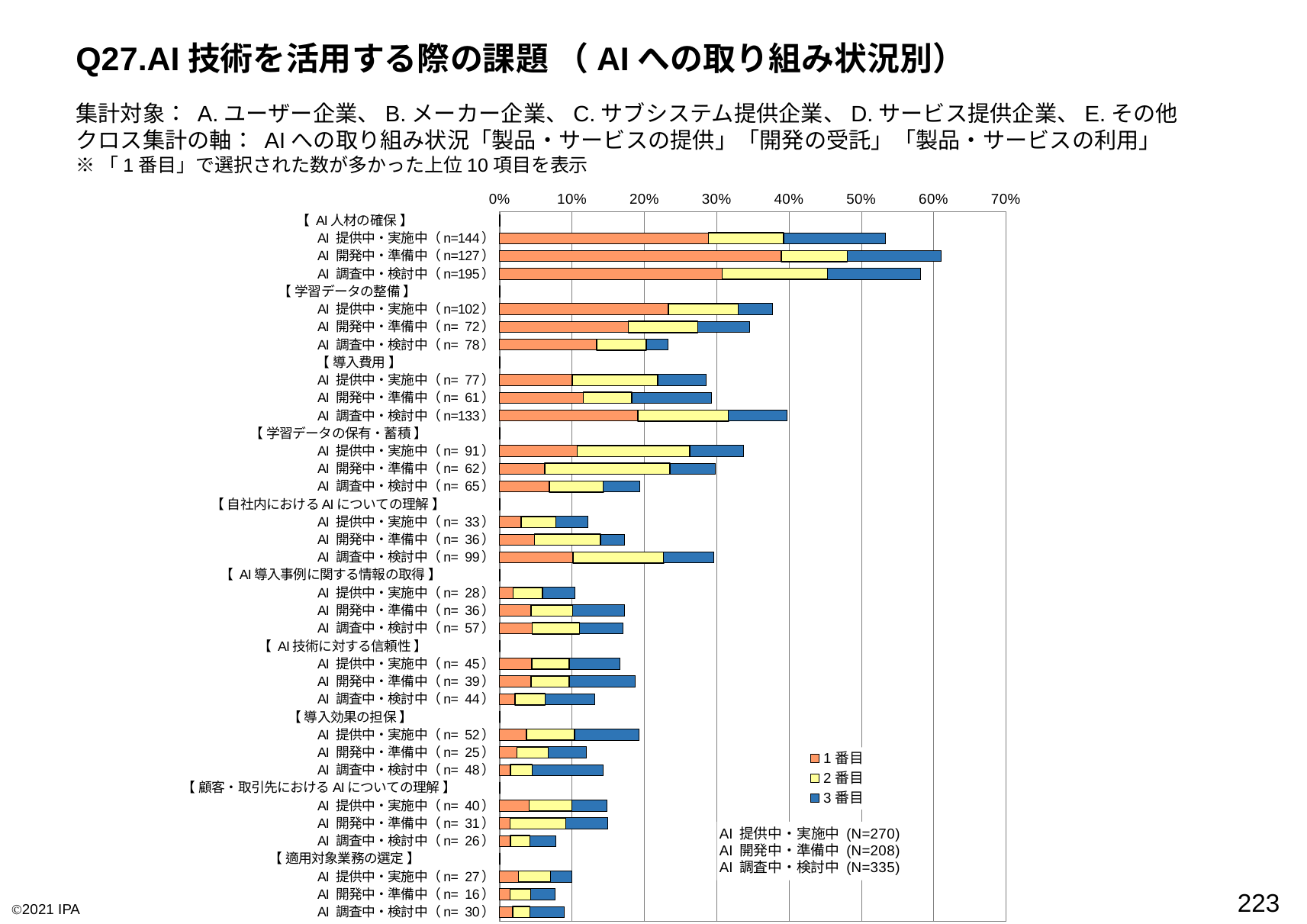

Q27.AI技術を活用する際の課題 （AIへの取り組み状況別）
集計対象： A.ユーザー企業、B.メーカー企業、C.サブシステム提供企業、D.サービス提供企業、E.その他
クロス集計の軸： AIへの取り組み状況「製品・サービスの提供」「開発の受託」「製品・サービスの利用」
※「1番目」で選択された数が多かった上位10項目を表示

### Chart:

| Category | 1番目 | 2番目 | 3番目 |
|---|---|---|---|
| 【 AI人材の確保 】                        | 0.0 | 0.0 | 0.0 |
| AI 提供中・実施中（n=144） | 0.28888888888888886 | 0.1037037037037037 | 0.14074074074074075 |
| AI 開発中・準備中（n=127） | 0.3894230769230769 | 0.09134615384615384 | 0.12980769230769232 |
| AI 調査中・検討中（n=195） | 0.3074626865671642 | 0.14626865671641792 | 0.12835820895522387 |
| 【 学習データの整備 】                       | 0.0 | 0.0 | 0.0 |
| AI 提供中・実施中（n=102） | 0.23333333333333334 | 0.0962962962962963 | 0.04814814814814815 |
| AI 開発中・準備中（n=  72） | 0.1778846153846154 | 0.09615384615384616 | 0.07211538461538461 |
| AI 調査中・検討中（n=  78） | 0.13432835820895522 | 0.06865671641791045 | 0.029850746268656716 |
| 【 導入費用 】                           | 0.0 | 0.0 | 0.0 |
| AI 提供中・実施中（n=  77） | 0.1 | 0.11851851851851852 | 0.06666666666666667 |
| AI 開発中・準備中（n=  61） | 0.11538461538461539 | 0.0673076923076923 | 0.11057692307692307 |
| AI 調査中・検討中（n=133） | 0.191044776119403 | 0.1253731343283582 | 0.08059701492537313 |
| 【 学習データの保有・蓄積 】                    | 0.0 | 0.0 | 0.0 |
| AI 提供中・実施中（n=  91） | 0.10740740740740741 | 0.15555555555555556 | 0.07407407407407407 |
| AI 開発中・準備中（n=  62） | 0.0625 | 0.17307692307692307 | 0.0625 |
| AI 調査中・検討中（n=  65） | 0.06865671641791045 | 0.07462686567164178 | 0.050746268656716415 |
| 【 自社内におけるAIについての理解 】               | 0.0 | 0.0 | 0.0 |
| AI 提供中・実施中（n=  33） | 0.02962962962962963 | 0.04814814814814815 | 0.044444444444444446 |
| AI 開発中・準備中（n=  36） | 0.04807692307692308 | 0.09134615384615384 | 0.03365384615384615 |
| AI 調査中・検討中（n=  99） | 0.10149253731343283 | 0.1253731343283582 | 0.06865671641791045 |
| 【 AI導入事例に関する情報の取得 】                | 0.0 | 0.0 | 0.0 |
| AI 提供中・実施中（n=  28） | 0.018518518518518517 | 0.040740740740740744 | 0.044444444444444446 |
| AI 開発中・準備中（n=  36） | 0.04326923076923077 | 0.057692307692307696 | 0.07211538461538461 |
| AI 調査中・検討中（n=  57） | 0.04477611940298507 | 0.06567164179104477 | 0.05970149253731343 |
| 【 AI技術に対する信頼性 】                    | 0.0 | 0.0 | 0.0 |
| AI 提供中・実施中（n=  45） | 0.044444444444444446 | 0.05185185185185185 | 0.07037037037037037 |
| AI 開発中・準備中（n=  39） | 0.04326923076923077 | 0.052884615384615384 | 0.09134615384615384 |
| AI 調査中・検討中（n=  44） | 0.020895522388059702 | 0.041791044776119404 | 0.06865671641791045 |
| 【 導入効果の担保 】                        | 0.0 | 0.0 | 0.0 |
| AI 提供中・実施中（n=  52） | 0.037037037037037035 | 0.06666666666666667 | 0.08888888888888889 |
| AI 開発中・準備中（n=  25） | 0.02403846153846154 | 0.04326923076923077 | 0.052884615384615384 |
| AI 調査中・検討中（n=  48） | 0.014925373134328358 | 0.029850746268656716 | 0.09850746268656717 |
| 【 顧客・取引先におけるAIについての理解 】            | 0.0 | 0.0 | 0.0 |
| AI 提供中・実施中（n=  40） | 0.040740740740740744 | 0.05925925925925926 | 0.04814814814814815 |
| AI 開発中・準備中（n=  31） | 0.014423076923076924 | 0.07692307692307693 | 0.057692307692307696 |
| AI 調査中・検討中（n=  26） | 0.014925373134328358 | 0.026865671641791045 | 0.03582089552238806 |
| 【 適用対象業務の選定 】                      | 0.0 | 0.0 | 0.0 |
| AI 提供中・実施中（n=  27） | 0.025925925925925925 | 0.044444444444444446 | 0.02962962962962963 |
| AI 開発中・準備中（n=  16） | 0.014423076923076924 | 0.028846153846153848 | 0.03365384615384615 |
| AI 調査中・検討中（n=  30） | 0.01791044776119403 | 0.023880597014925373 | 0.04776119402985075 |